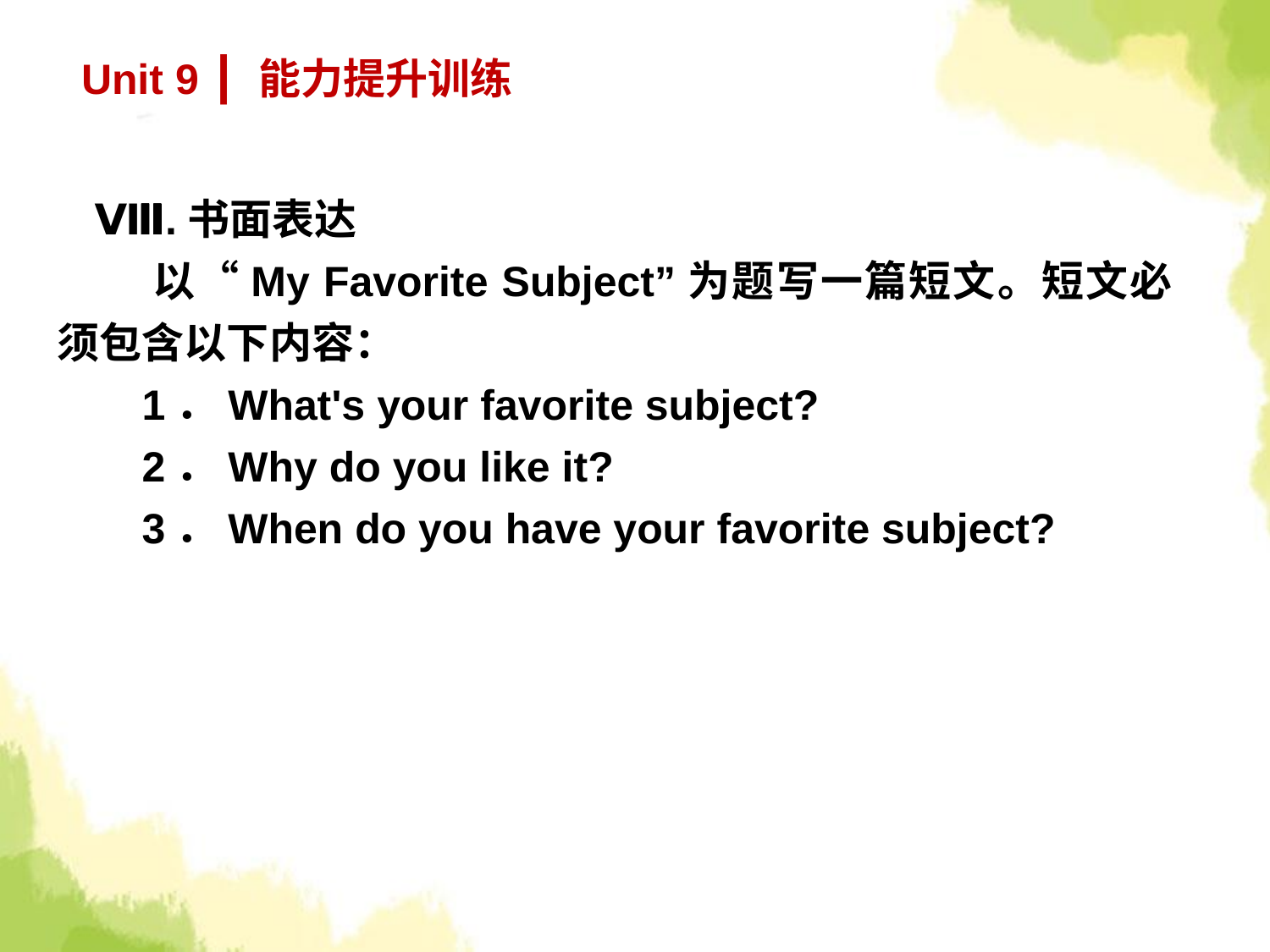

Unit 9 ┃ 能力提升训练
Ⅷ.书面表达
    以“My Favorite Subject”为题写一篇短文。短文必须包含以下内容：
    1．What's your favorite subject?
    2．Why do you like it?
    3．When do you have your favorite subject?